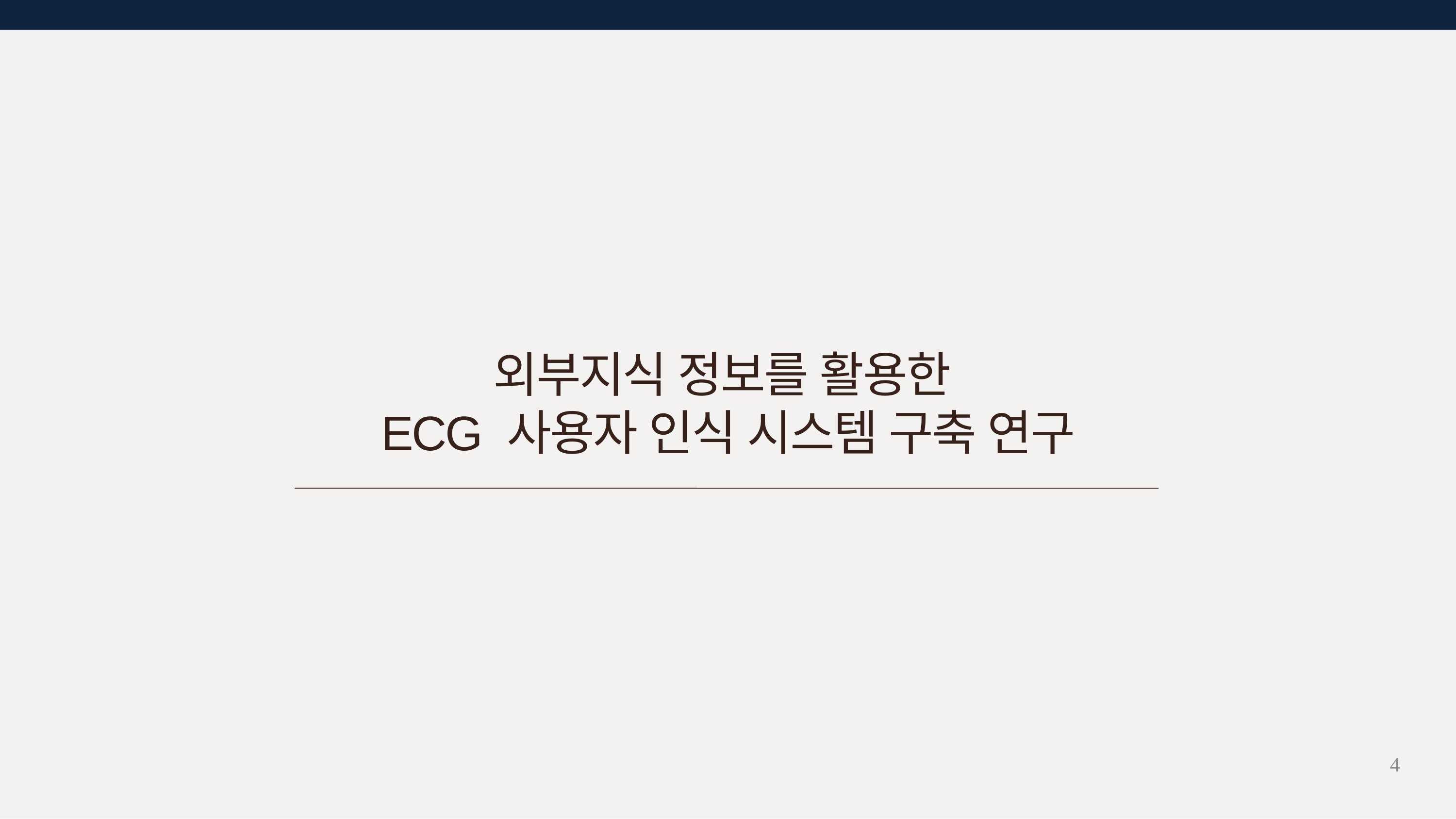

외부지식 정보를 활용한
ECG 사용자 인식 시스템 구축 연구

4